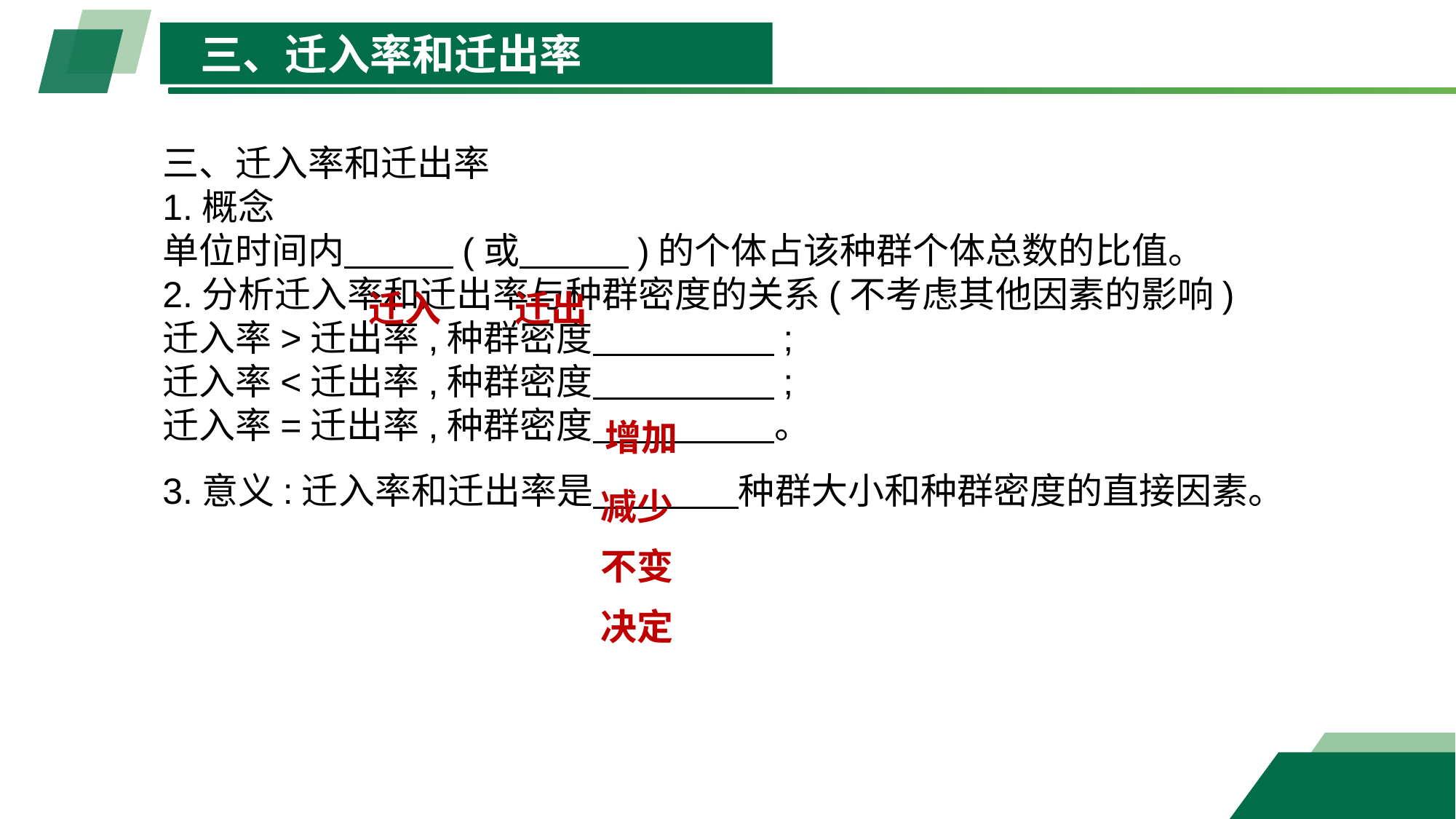

三、迁入率和迁出率
三、迁入率和迁出率1.概念单位时间内　　　(或　　　)的个体占该种群个体总数的比值。 2.分析迁入率和迁出率与种群密度的关系(不考虑其他因素的影响)迁入率>迁出率,种群密度　　　　　; 迁入率<迁出率,种群密度　　　　　; 迁入率=迁出率,种群密度　　　　　。 3.意义:迁入率和迁出率是　　　　种群大小和种群密度的直接因素。
迁入
迁出
增加
减少
不变
决定